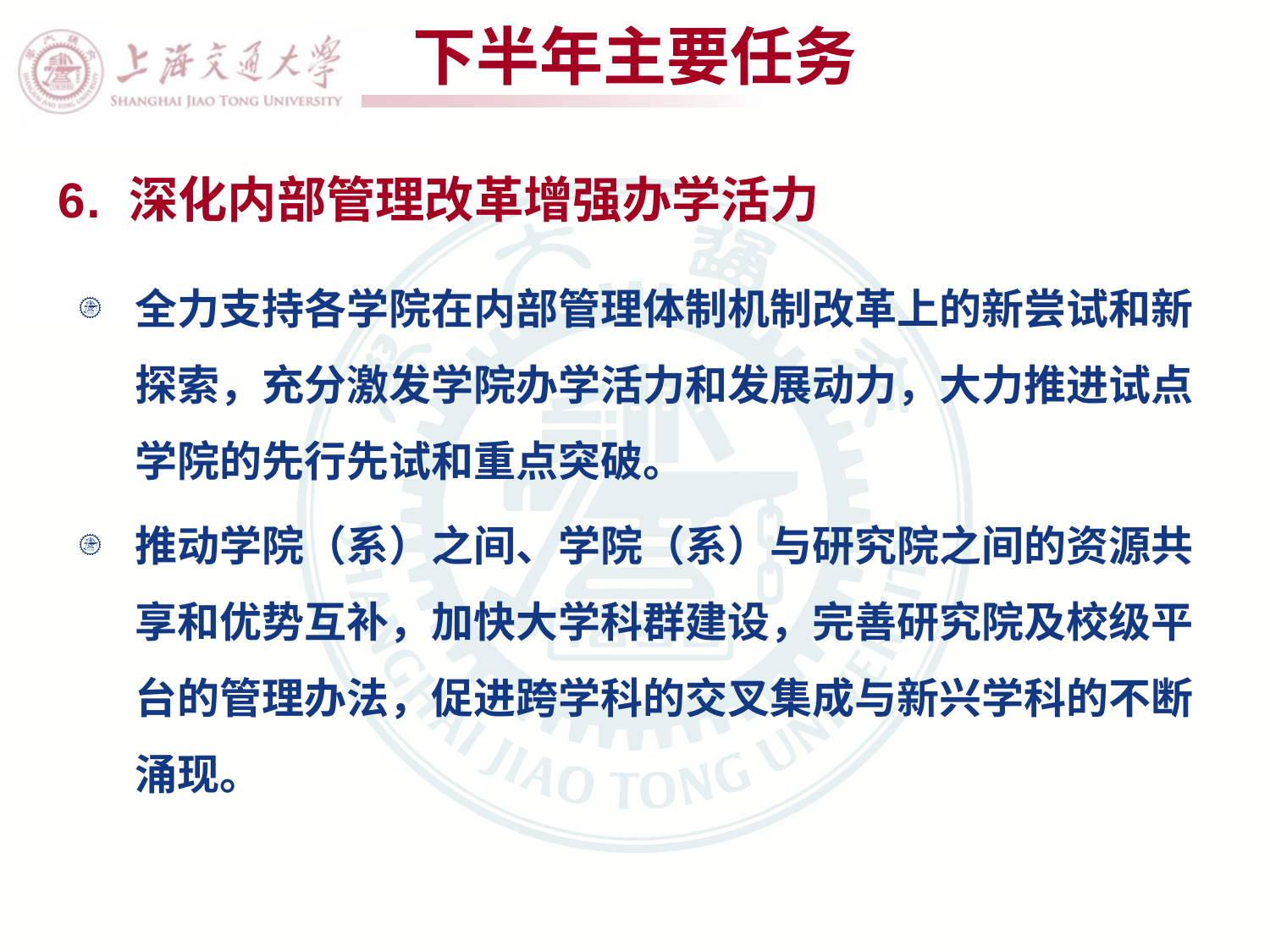

# 下半年主要任务
深化内部管理改革增强办学活力
全力支持各学院在内部管理体制机制改革上的新尝试和新探索，充分激发学院办学活力和发展动力，大力推进试点学院的先行先试和重点突破。
推动学院（系）之间、学院（系）与研究院之间的资源共享和优势互补，加快大学科群建设，完善研究院及校级平台的管理办法，促进跨学科的交叉集成与新兴学科的不断涌现。